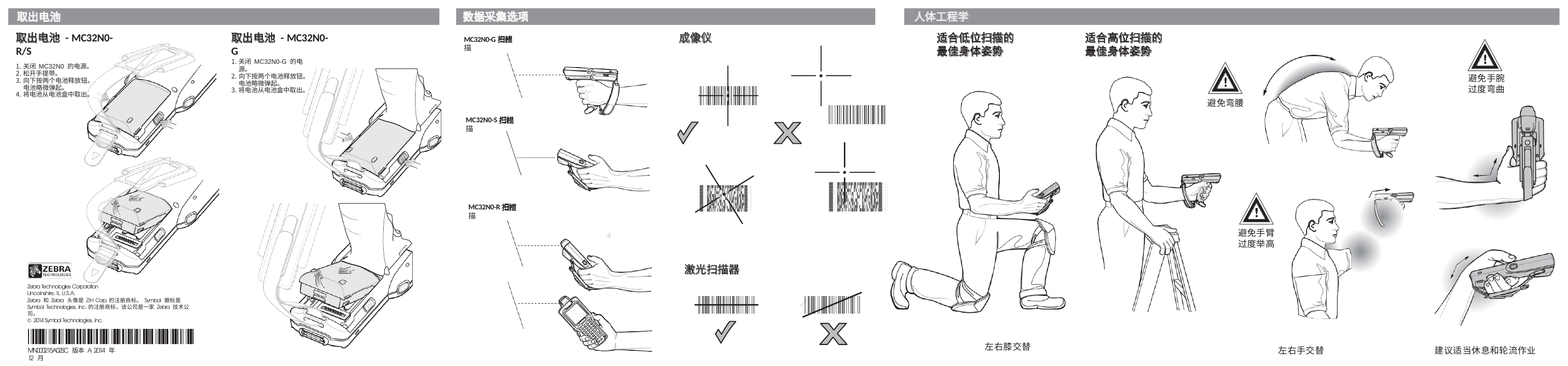

# 取出电池
数据采集选项
人体工程学

取出电池 - MC32N0-R/S
关闭 MC32N0 的电源。
松开手提带。
向下按两个电池释放钮。 电池略微弹起。
将电池从电池盒中取出。
取出电池 - MC32N0-G
成像仪
适合低位扫描的 最佳身体姿势
适合高位扫描的 最佳身体姿势

MC32N0-G 扫描

关闭 MC32N0-G 的电源。
向下按两个电池释放钮。 电池略微弹起。
将电池从电池盒中取出。

避免手腕 过度弯曲

避免弯腰

MC32N0-S 扫描

MC32N0-R 扫描

避免手臂 过度举高

激光扫描器

Zebra Technologies Corporation  Lincolnshire, IL U.S.A.
Zebra 和 Zebra 头像是 ZIH Corp.的注册商标。 Symbol 徽标是 Symbol  Technologies, Inc.的注册商标，该公司是一家 Zebra 技术公司。
© 2014 Symbol Technologies, Inc.

左右膝交替
建议适当休息和轮流作业
左右手交替
MN000215A02SC 版本 A 2014 年 12 月